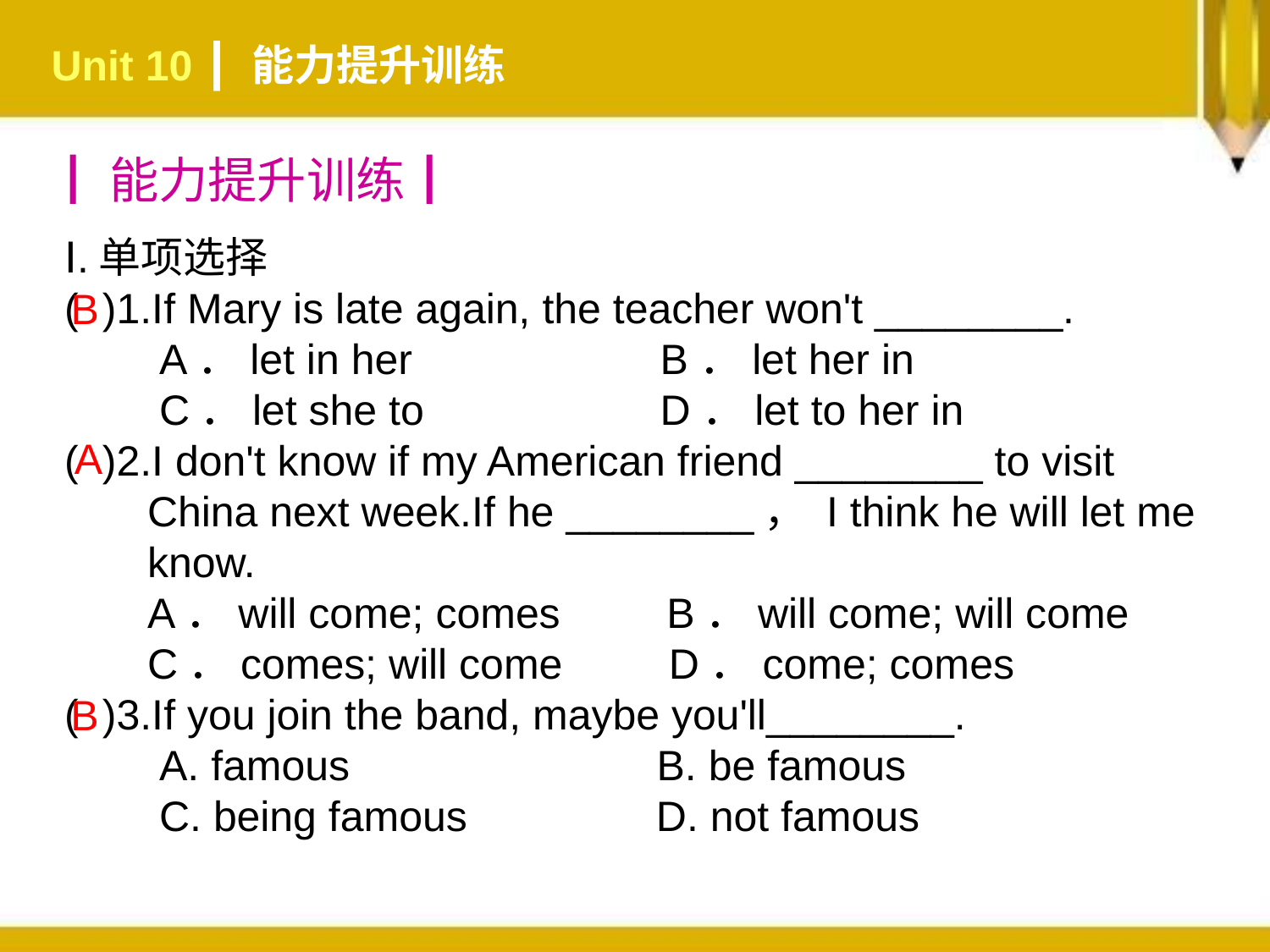

Unit 10 ┃ 能力提升训练
┃能力提升训练┃

Ⅰ.单项选择
(  )1.If Mary is late again, the teacher won't ________.
        A．let in her                     B．let her in
        C．let she to                    D．let to her in
(  )2.I don't know if my American friend ________ to visit
       China next week.If he ________， I think he will let me
       know.
       A．will come; comes         B．will come; will come
       C．comes; will come         D．come; comes
(  )3.If you join the band, maybe you'll________.
        A. famous                          B. be famous
        C. being famous                D. not famous
 B
A
 B